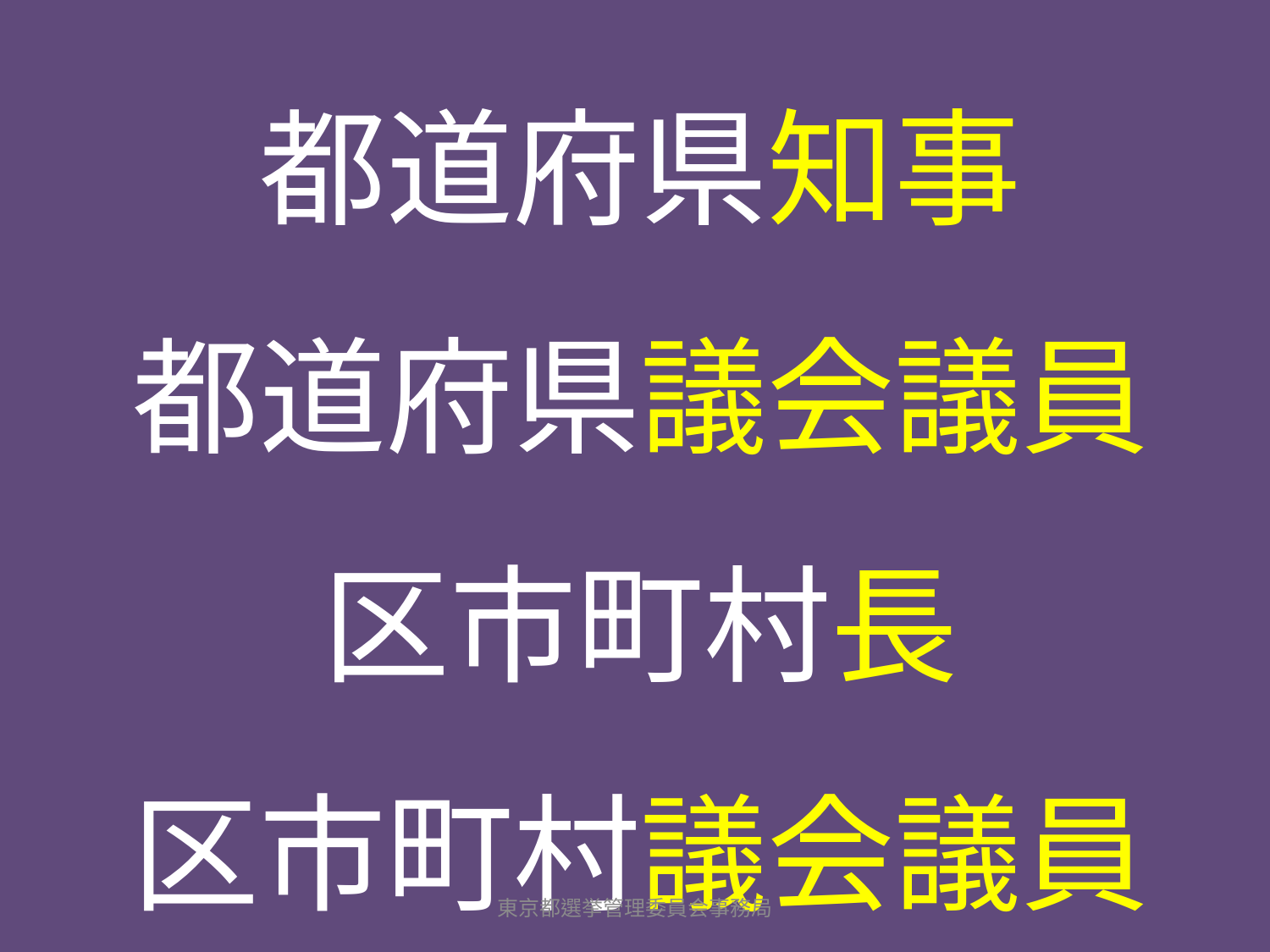

都道府県知事
都道府県議会議員
区市町村長
区市町村議会議員
東京都選挙管理委員会事務局